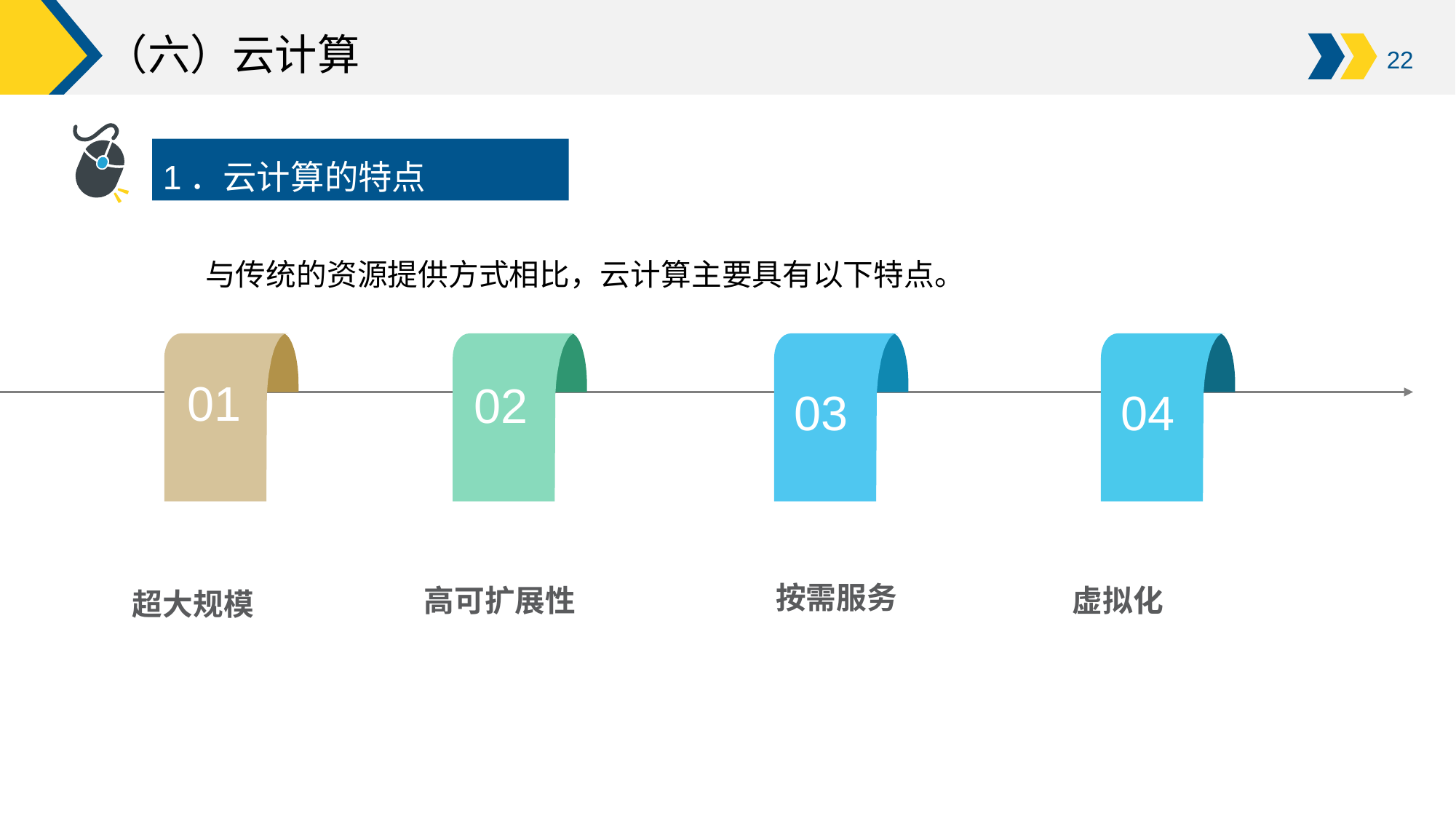

# （六）云计算

1．云计算的特点

与传统的资源提供方式相比，云计算主要具有以下特点。

01
02
03
04
按需服务
高可扩展性
虚拟化
超大规模